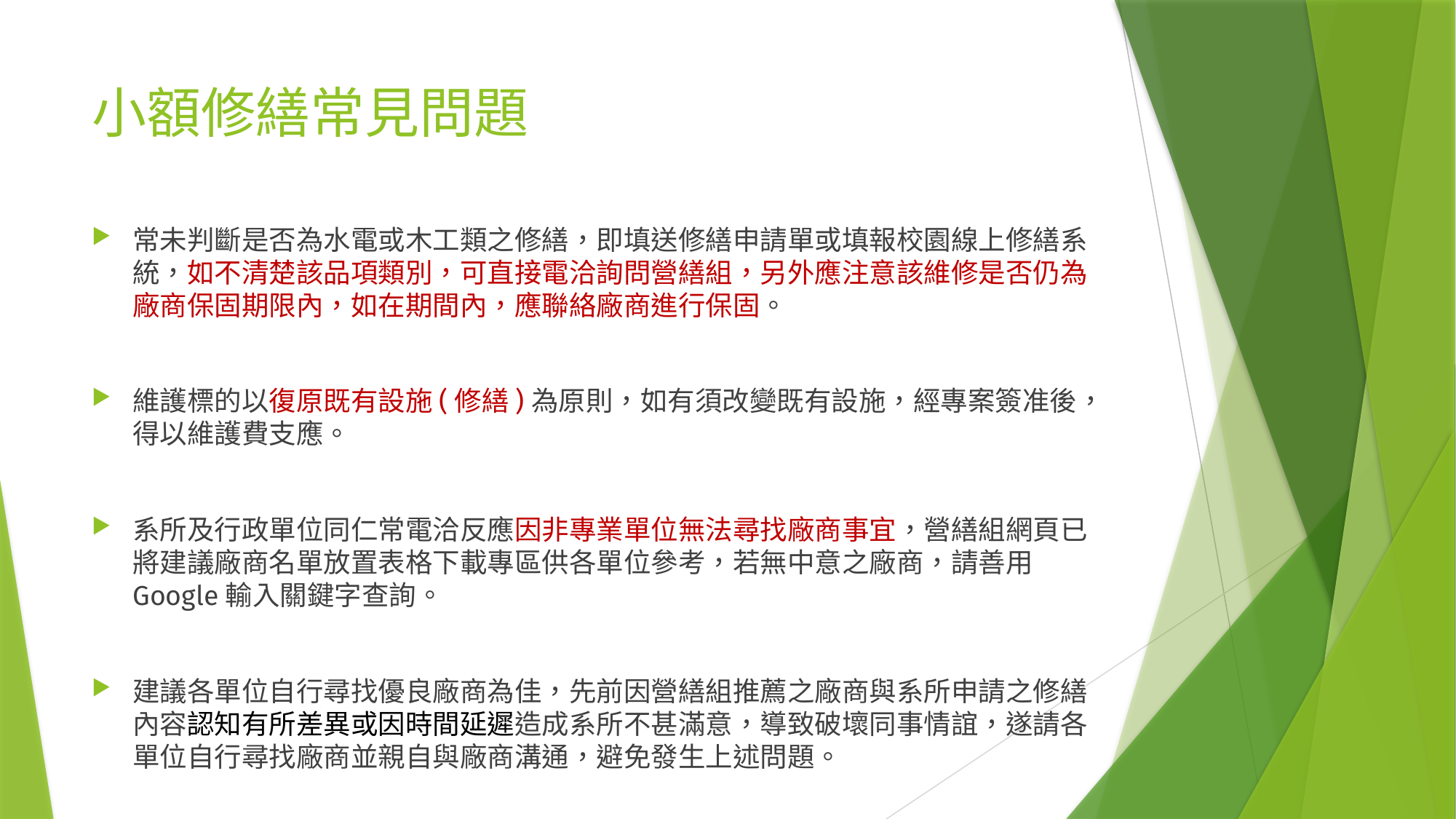

# 小額修繕常見問題
常未判斷是否為水電或木工類之修繕，即填送修繕申請單或填報校園線上修繕系統，如不清楚該品項類別，可直接電洽詢問營繕組，另外應注意該維修是否仍為廠商保固期限內，如在期間內，應聯絡廠商進行保固。

維護標的以復原既有設施(修繕)為原則，如有須改變既有設施，經專案簽准後，得以維護費支應。

系所及行政單位同仁常電洽反應因非專業單位無法尋找廠商事宜，營繕組網頁已將建議廠商名單放置表格下載專區供各單位參考，若無中意之廠商，請善用Google輸入關鍵字查詢。

建議各單位自行尋找優良廠商為佳，先前因營繕組推薦之廠商與系所申請之修繕內容認知有所差異或因時間延遲造成系所不甚滿意，導致破壞同事情誼，遂請各單位自行尋找廠商並親自與廠商溝通，避免發生上述問題。